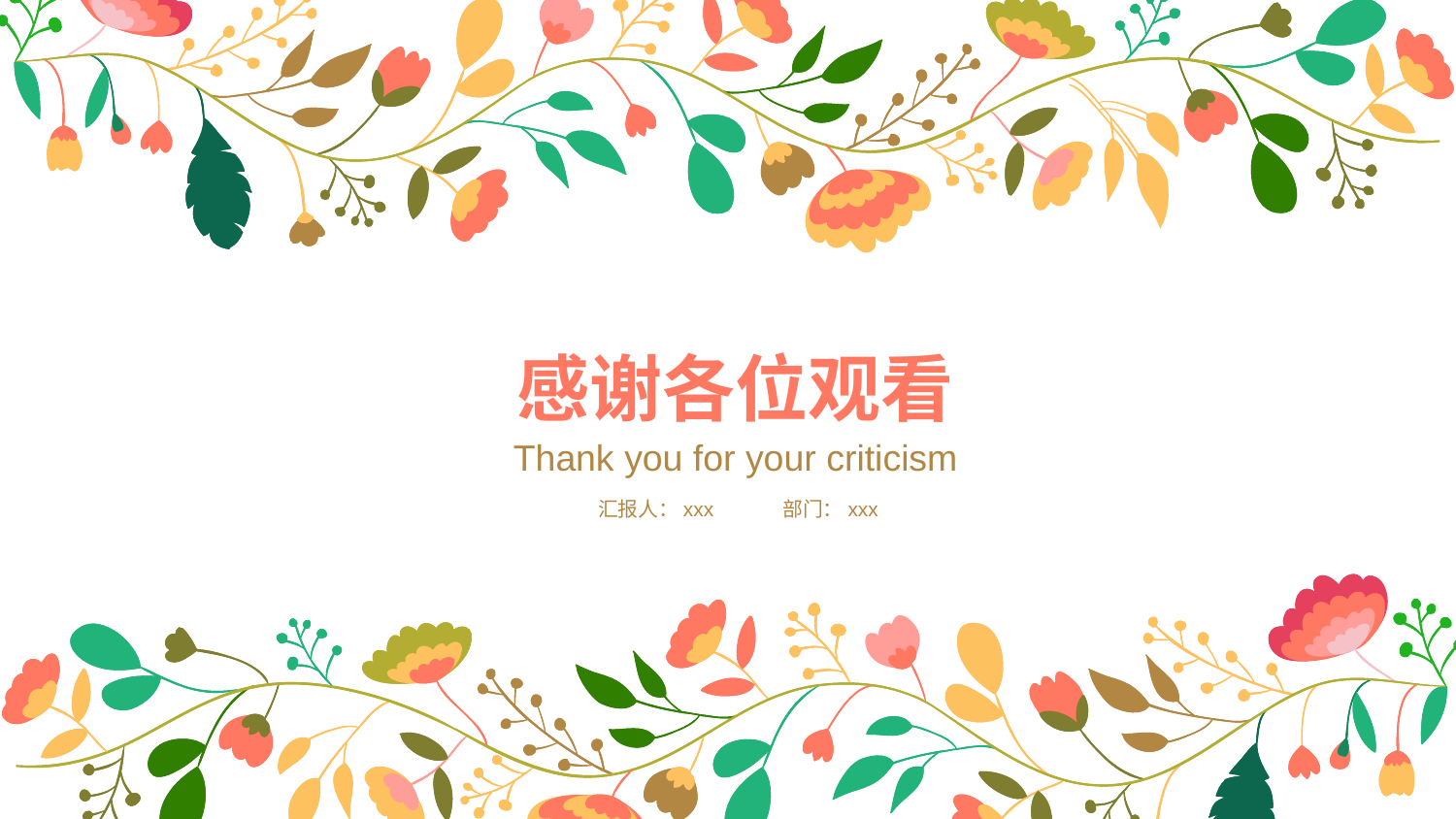

感谢各位观看
Thank you for your criticism
汇报人：xxx
部门：xxx